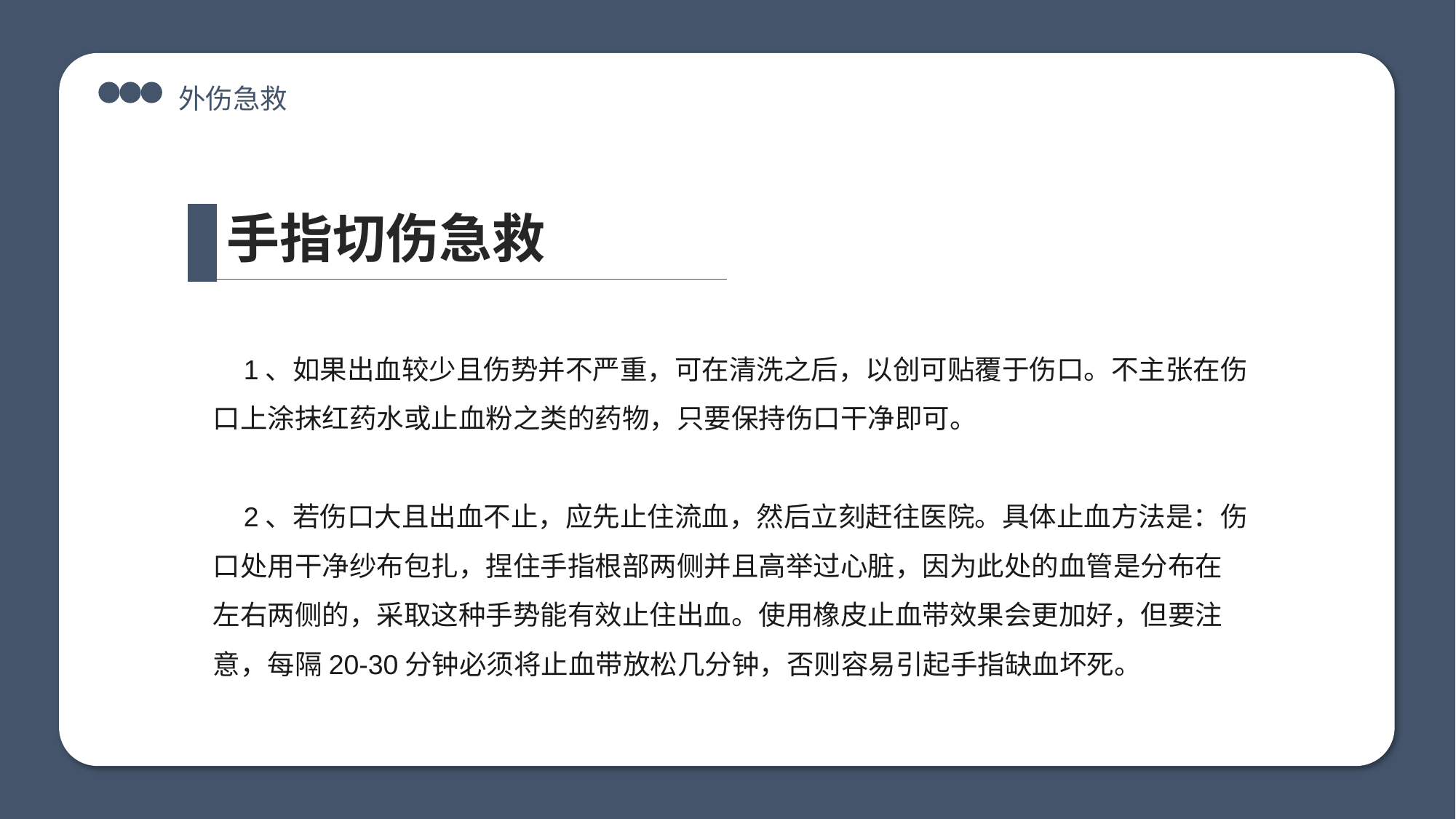

外伤急救
手指切伤急救

    1、如果出血较少且伤势并不严重，可在清洗之后，以创可贴覆于伤口。不主张在伤口上涂抹红药水或止血粉之类的药物，只要保持伤口干净即可。

    2、若伤口大且出血不止，应先止住流血，然后立刻赶往医院。具体止血方法是：伤口处用干净纱布包扎，捏住手指根部两侧并且高举过心脏，因为此处的血管是分布在左右两侧的，采取这种手势能有效止住出血。使用橡皮止血带效果会更加好，但要注意，每隔20-30分钟必须将止血带放松几分钟，否则容易引起手指缺血坏死。